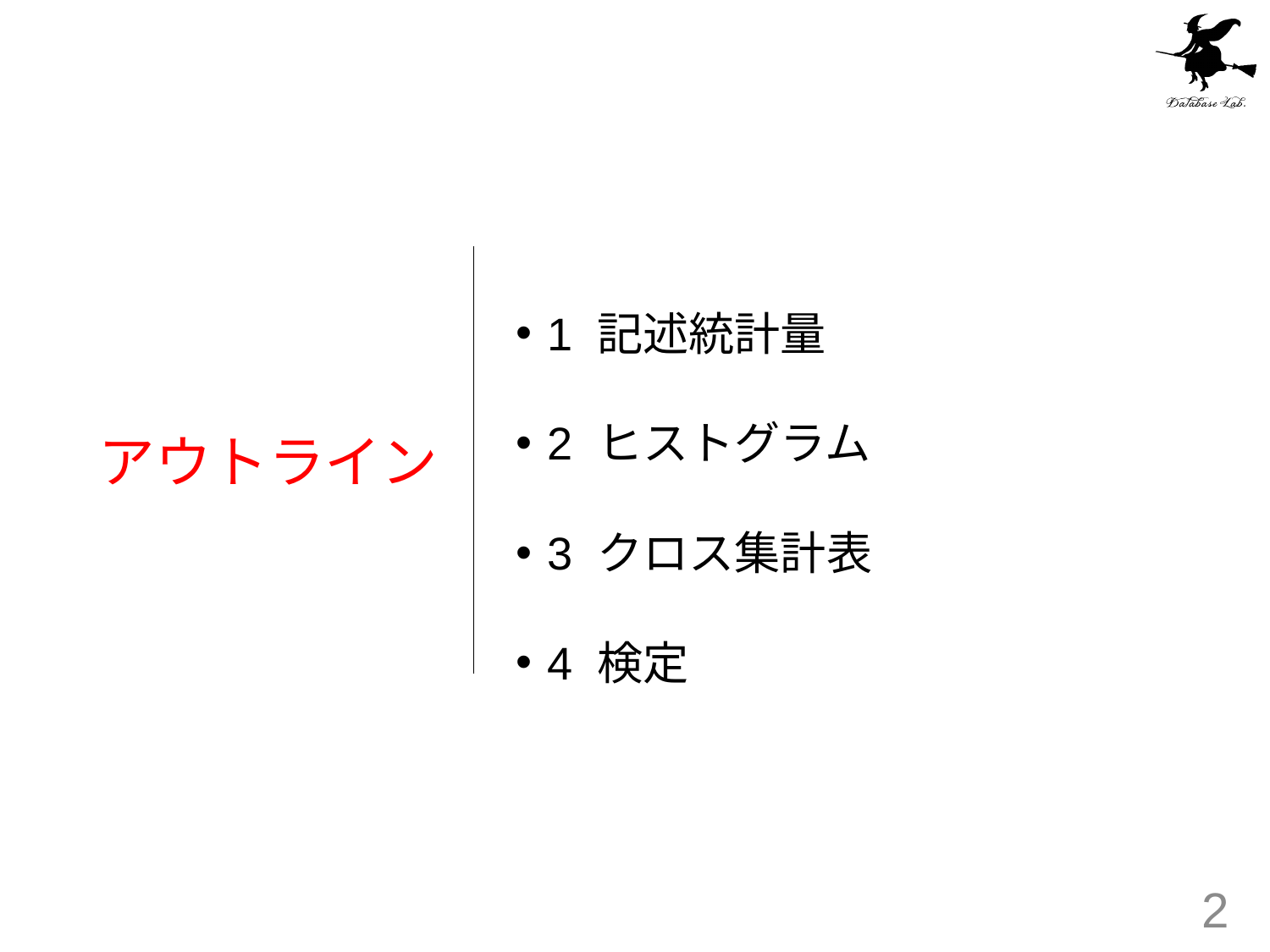

1 記述統計量

2 ヒストグラム

3 クロス集計表

4 検定
# アウトライン
2